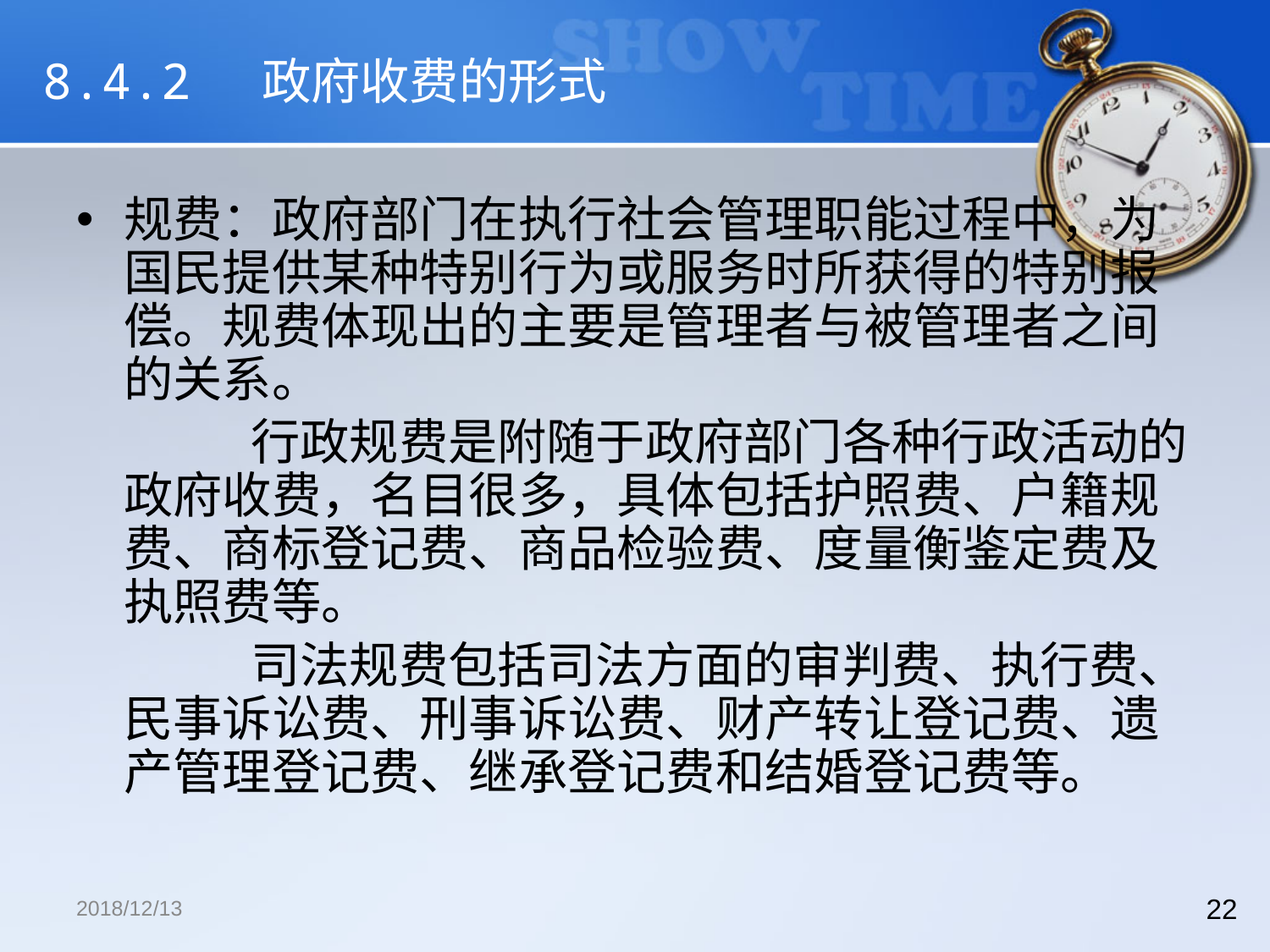

# 8.4.2  政府收费的形式
规费：政府部门在执行社会管理职能过程中，为国民提供某种特别行为或服务时所获得的特别报偿。规费体现出的主要是管理者与被管理者之间的关系。
		行政规费是附随于政府部门各种行政活动的政府收费，名目很多，具体包括护照费、户籍规费、商标登记费、商品检验费、度量衡鉴定费及执照费等。
		司法规费包括司法方面的审判费、执行费、民事诉讼费、刑事诉讼费、财产转让登记费、遗产管理登记费、继承登记费和结婚登记费等。
2018/12/13
22